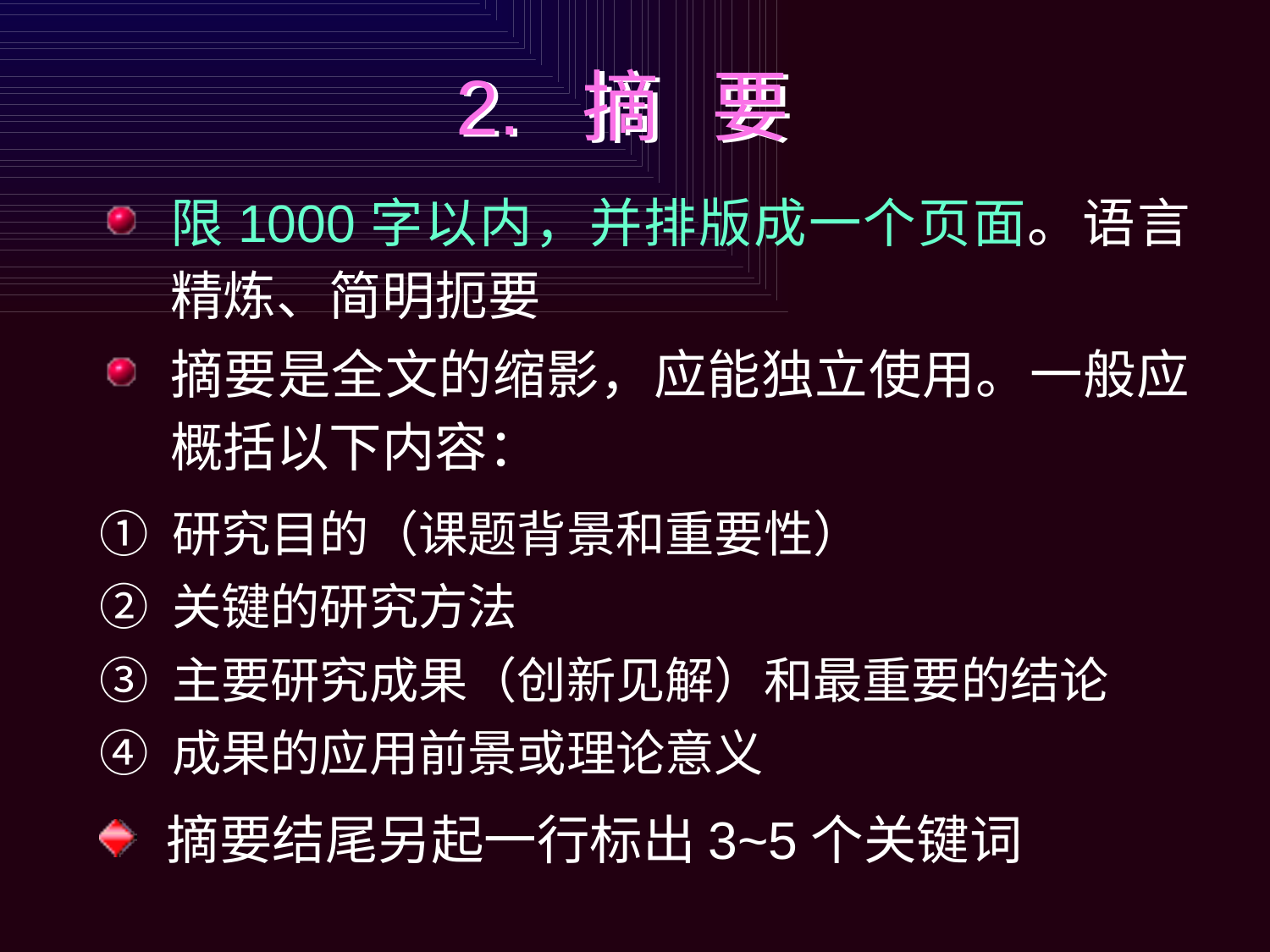

# 2.  摘   要
限1000字以内，并排版成一个页面。语言精炼、简明扼要
摘要是全文的缩影，应能独立使用。一般应概括以下内容：
① 研究目的（课题背景和重要性）
② 关键的研究方法
③ 主要研究成果（创新见解）和最重要的结论
④ 成果的应用前景或理论意义
摘要结尾另起一行标出3~5个关键词